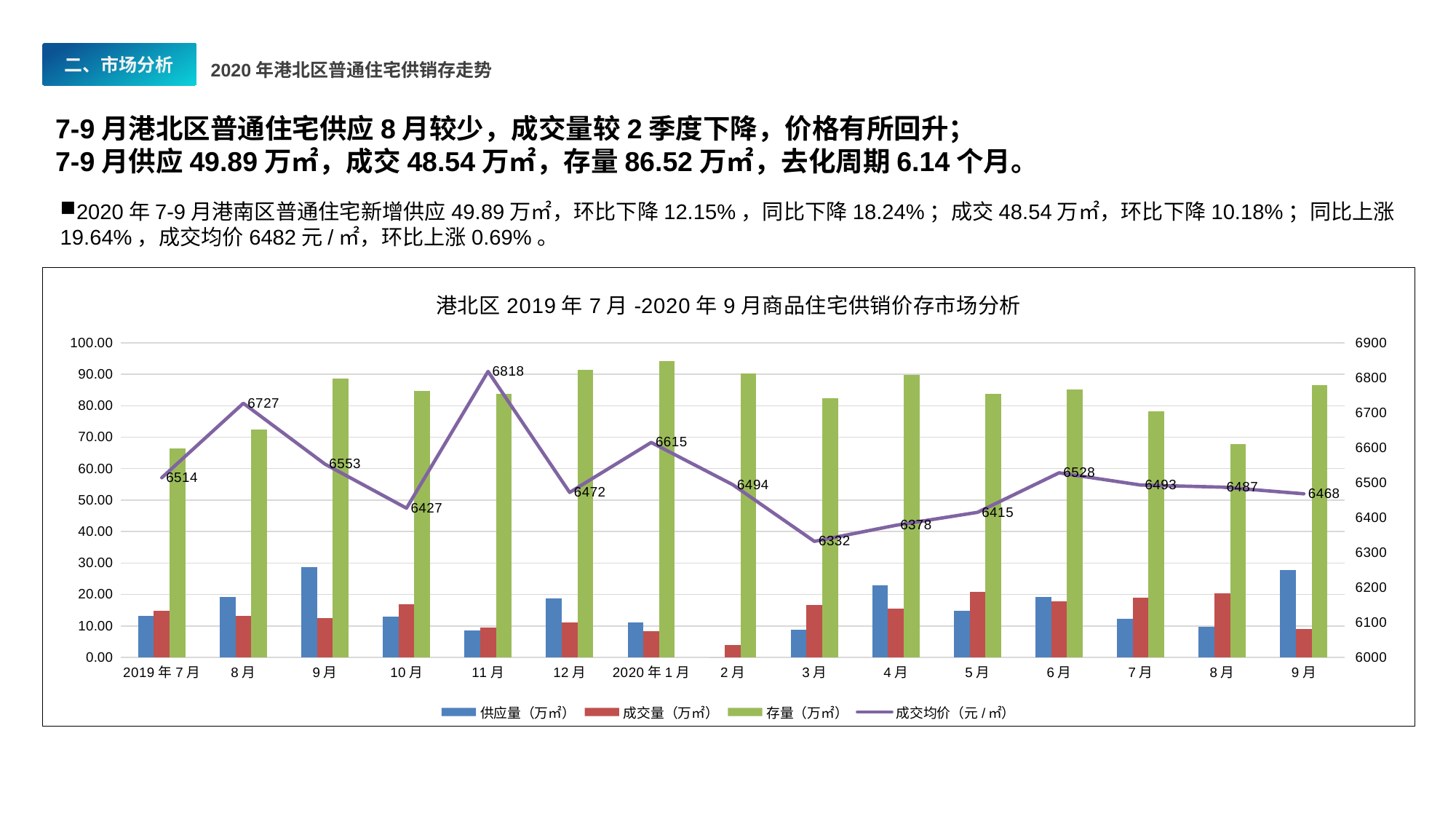

二、市场分析
2020年港北区普通住宅供销存走势
7-9月港北区普通住宅供应8月较少，成交量较2季度下降，价格有所回升；
7-9月供应49.89万㎡，成交48.54万㎡，存量86.52万㎡，去化周期6.14个月。
2020年7-9月港南区普通住宅新增供应49.89万㎡，环比下降12.15%，同比下降18.24%；成交48.54万㎡，环比下降10.18%；同比上涨19.64%，成交均价6482元/㎡，环比上涨0.69%。

### Chart: 港北区2019年7月-2020年9月商品住宅供销价存市场分析

| Category | 供应量（万㎡） | 成交量（万㎡） | 存量（万㎡） | 成交均价（元/㎡） |
|---|---|---|---|---|
| 2019年7月 | 13.0818 | 14.7741 | 66.4384 | 6514.0 |
| 8月 | 19.2979 | 13.2988 | 72.4374 | 6727.0 |
| 9月 | 28.6367 | 12.4939 | 88.5802 | 6553.0 |
| 10月 | 13.0311 | 16.9562 | 84.655 | 6427.0 |
| 11月 | 8.6305 | 9.498 | 83.7875 | 6818.0 |
| 12月 | 18.82 | 11.22 | 91.3875 | 6472.0 |
| 2020年1月 | 11.12 | 8.3 | 94.2075 | 6615.0 |
| 2月 | 0.0 | 4.01 | 90.1975 | 6494.0 |
| 3月 | 8.83 | 16.62 | 82.4075 | 6332.0 |
| 4月 | 22.8487 | 15.4783 | 89.7779 | 6378.0 |
| 5月 | 14.7338 | 20.7987 | 83.713 | 6415.0 |
| 6月 | 19.21 | 17.76 | 85.163 | 6528.0 |
| 7月 | 12.193143 | 19.105888 | 78.250255 | 6493.0 |
| 8月 | 9.8377 | 20.299 | 67.788955 | 6487.0 |
| 9月 | 27.8617 | 9.1321 | 86.518555 | 6468.0 |